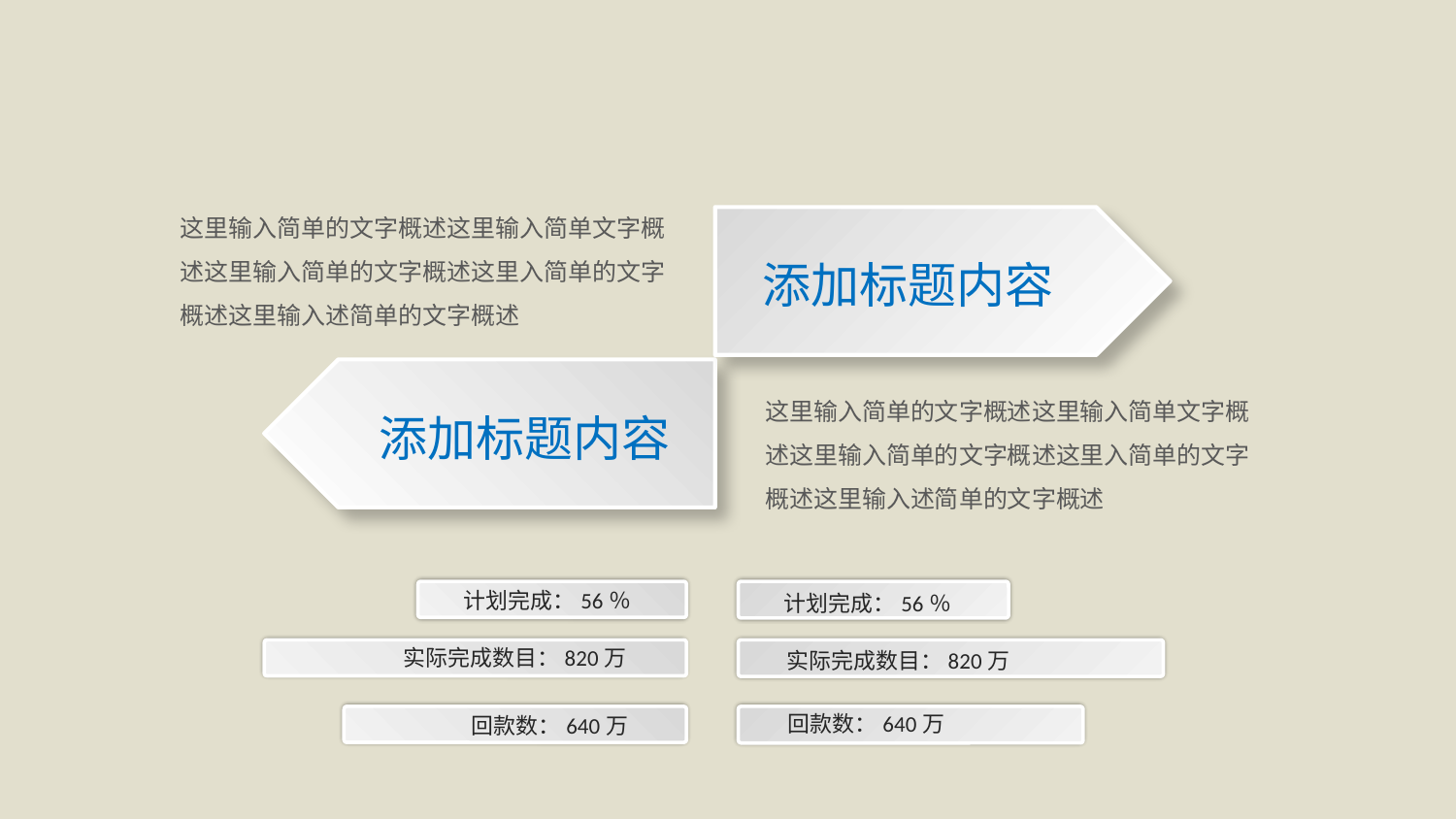

这里输入简单的文字概述这里输入简单文字概
述这里输入简单的文字概述这里入简单的文字
概述这里输入述简单的文字概述

添加标题内容

这里输入简单的文字概述这里输入简单文字概
述这里输入简单的文字概述这里入简单的文字
概述这里输入述简单的文字概述
添加标题内容
计划完成：56％

计划完成：56％
实际完成数目：820万

实际完成数目：820万
回款数：640万
回款数：640万